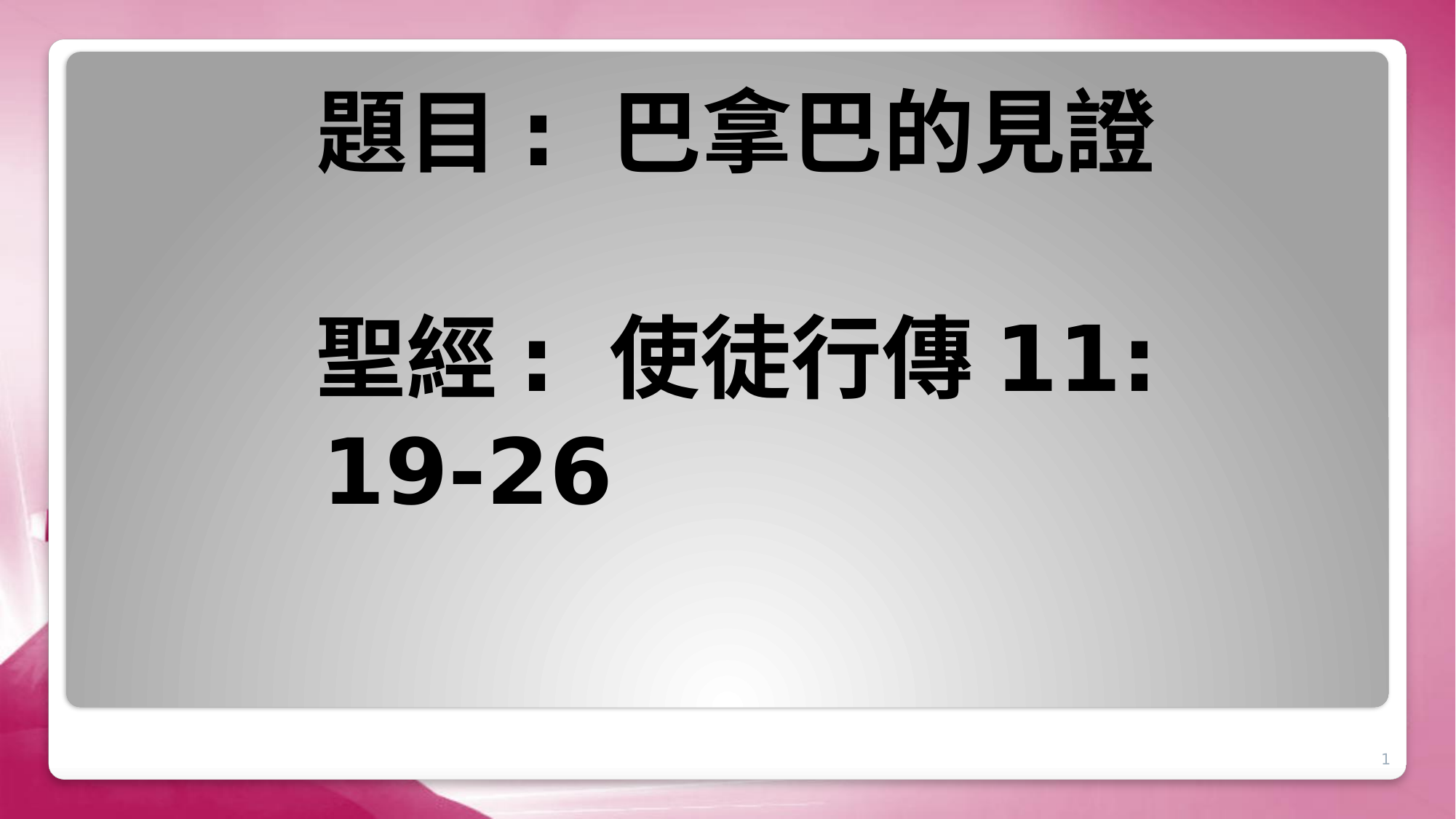

題目: 巴拿巴的見證

聖經: 使徒行傳11:
19-26
#
1